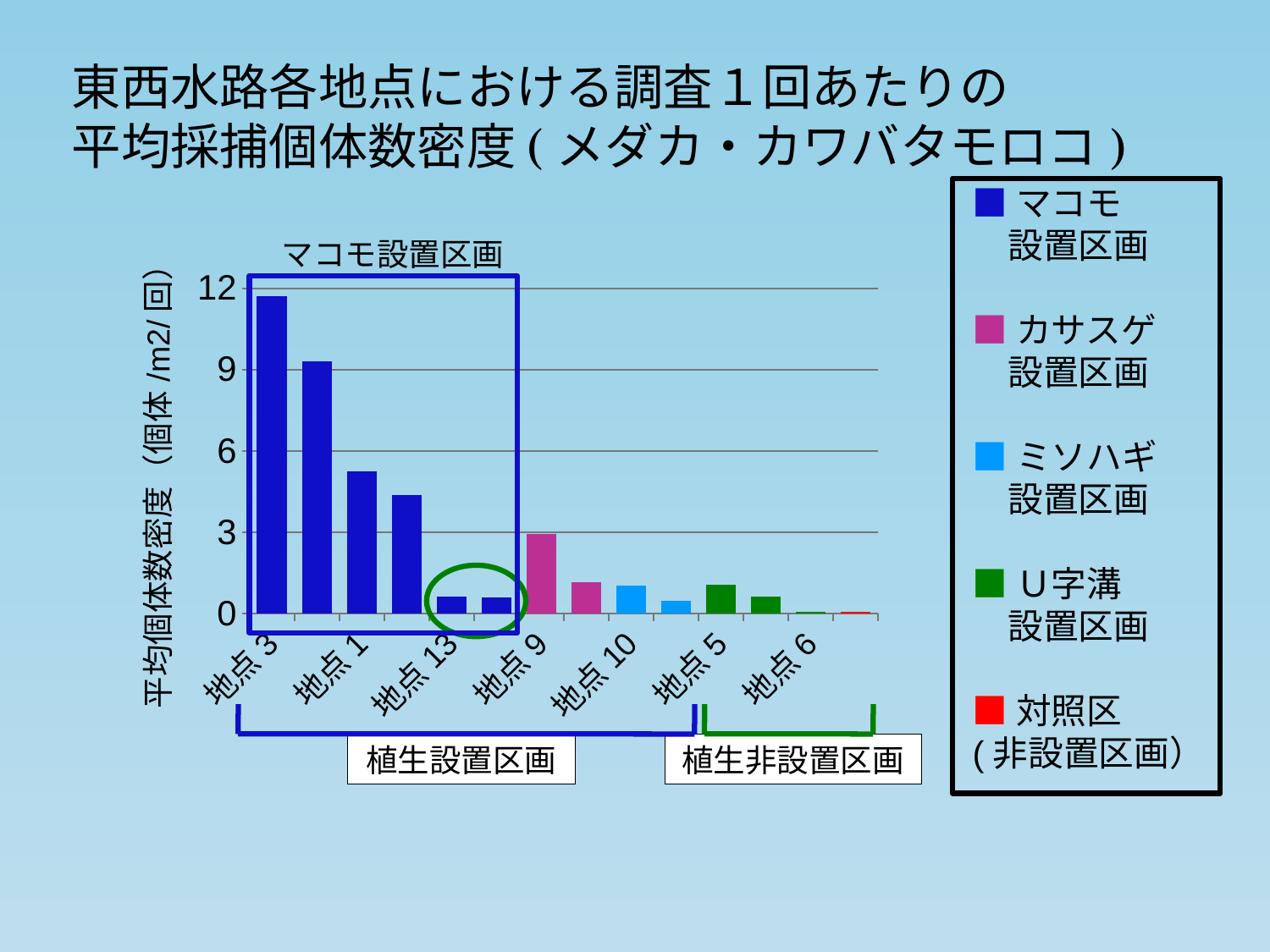

東西水路各地点における調査１回あたりの
平均採捕個体数密度(メダカ・カワバタモロコ)
■マコモ
　設置区画

■カサスゲ
　設置区画

■ミソハギ
　設置区画

■Ｕ字溝
　設置区画

■対照区
(非設置区画）

### Chart

| Category |  |
|---|---|
| 地点3 | 11.7037037037037 |
| 地点4 | 9.296296296296305 |
| 地点1 | 5.25793650793645 |
| 地点11 | 4.390243902439043 |
| 地点13 | 0.6372549019607846 |
| 地点7 | 0.5925925925925927 |
| 地点9 | 2.9356060606060597 |
| 地点8 | 1.15530303030303 |
| 地点10 | 1.0365853658536601 |
| 地点12 | 0.47368421052631576 |
| 地点5 | 1.055555555555556 |
| 地点2 | 0.6388888888888935 |
| 地点6 | 0.055555555555555455 |
| 地点14 | 0.06060606060606062 |
マコモ設置区画

植生設置区画
植生非設置区画